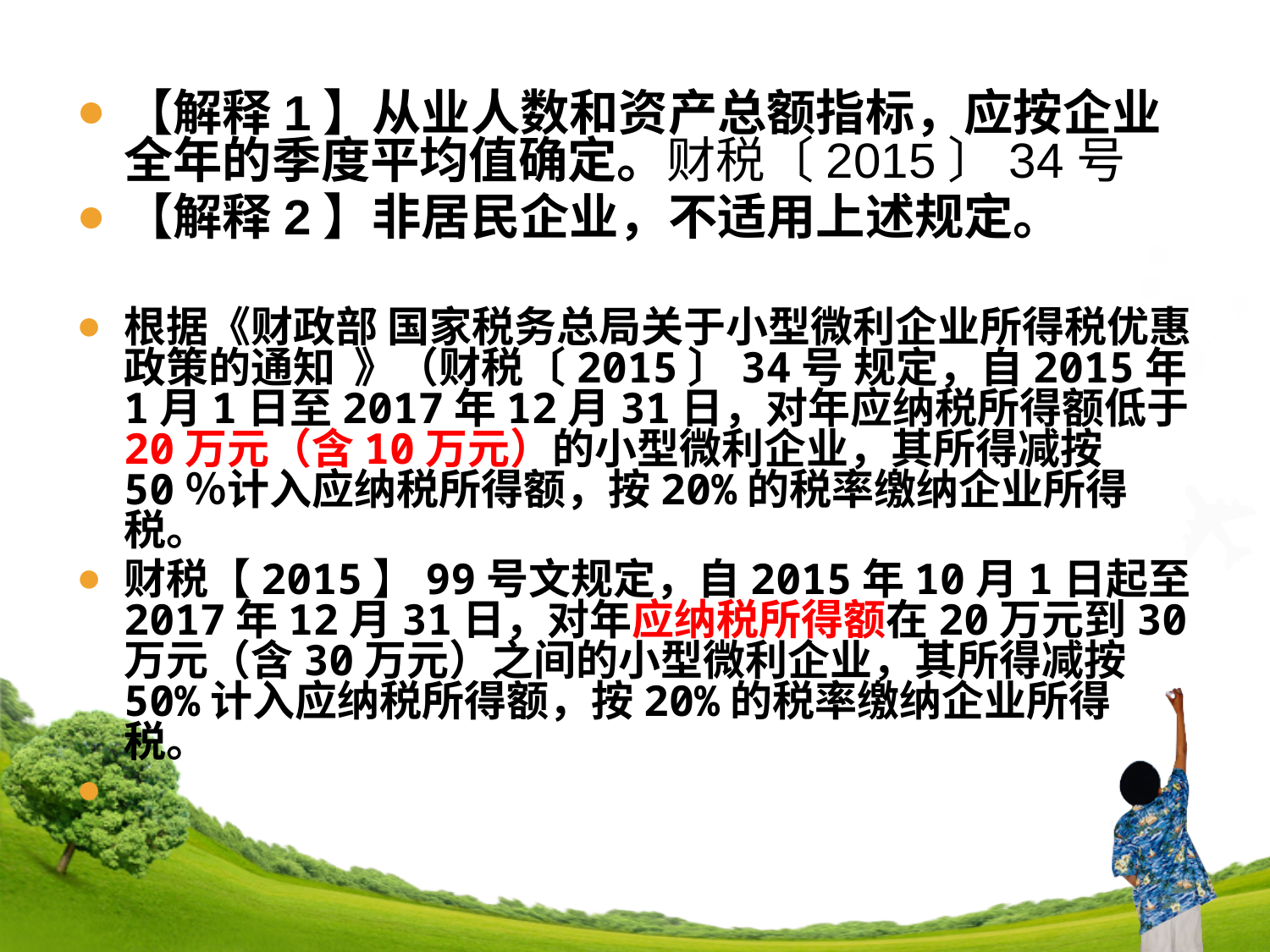

【解释1】从业人数和资产总额指标，应按企业全年的季度平均值确定。财税〔2015〕34号
【解释2】非居民企业，不适用上述规定。

根据《财政部 国家税务总局关于小型微利企业所得税优惠政策的通知  》（财税〔2015〕34号 规定，自2015年1月1日至2017年12月31日，对年应纳税所得额低于20万元（含10万元）的小型微利企业，其所得减按50％计入应纳税所得额，按20%的税率缴纳企业所得税。
财税【2015】99号文规定，自2015年10月1日起至2017年12月31日，对年应纳税所得额在20万元到30万元（含30万元）之间的小型微利企业，其所得减按50%计入应纳税所得额，按20%的税率缴纳企业所得税。